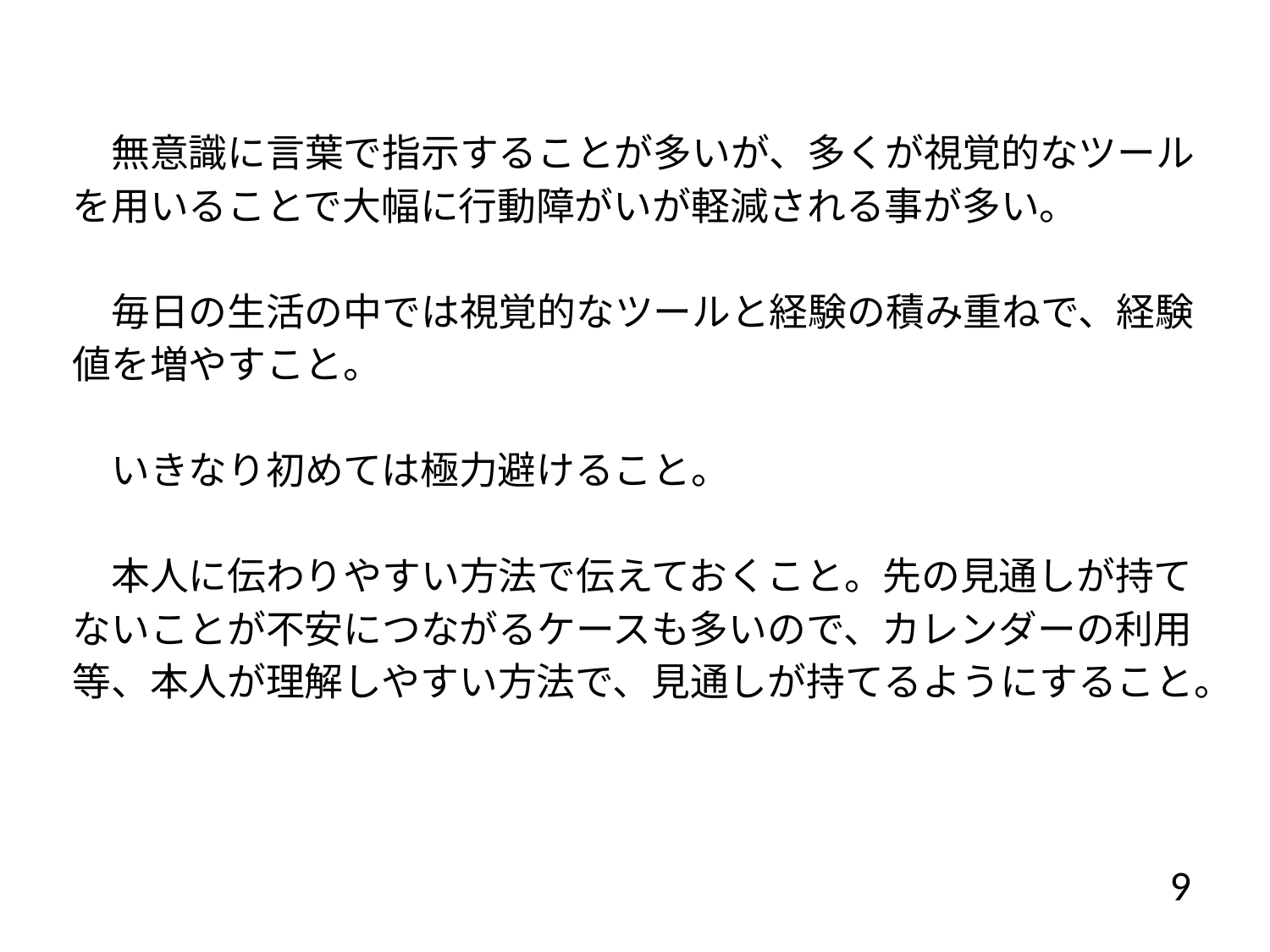

無意識に言葉で指示することが多いが、多くが視覚的なツールを用いることで大幅に行動障がいが軽減される事が多い。

　毎日の生活の中では視覚的なツールと経験の積み重ねで、経験値を増やすこと。

　いきなり初めては極力避けること。

　本人に伝わりやすい方法で伝えておくこと。先の見通しが持てないことが不安につながるケースも多いので、カレンダーの利用等、本人が理解しやすい方法で、見通しが持てるようにすること。
9